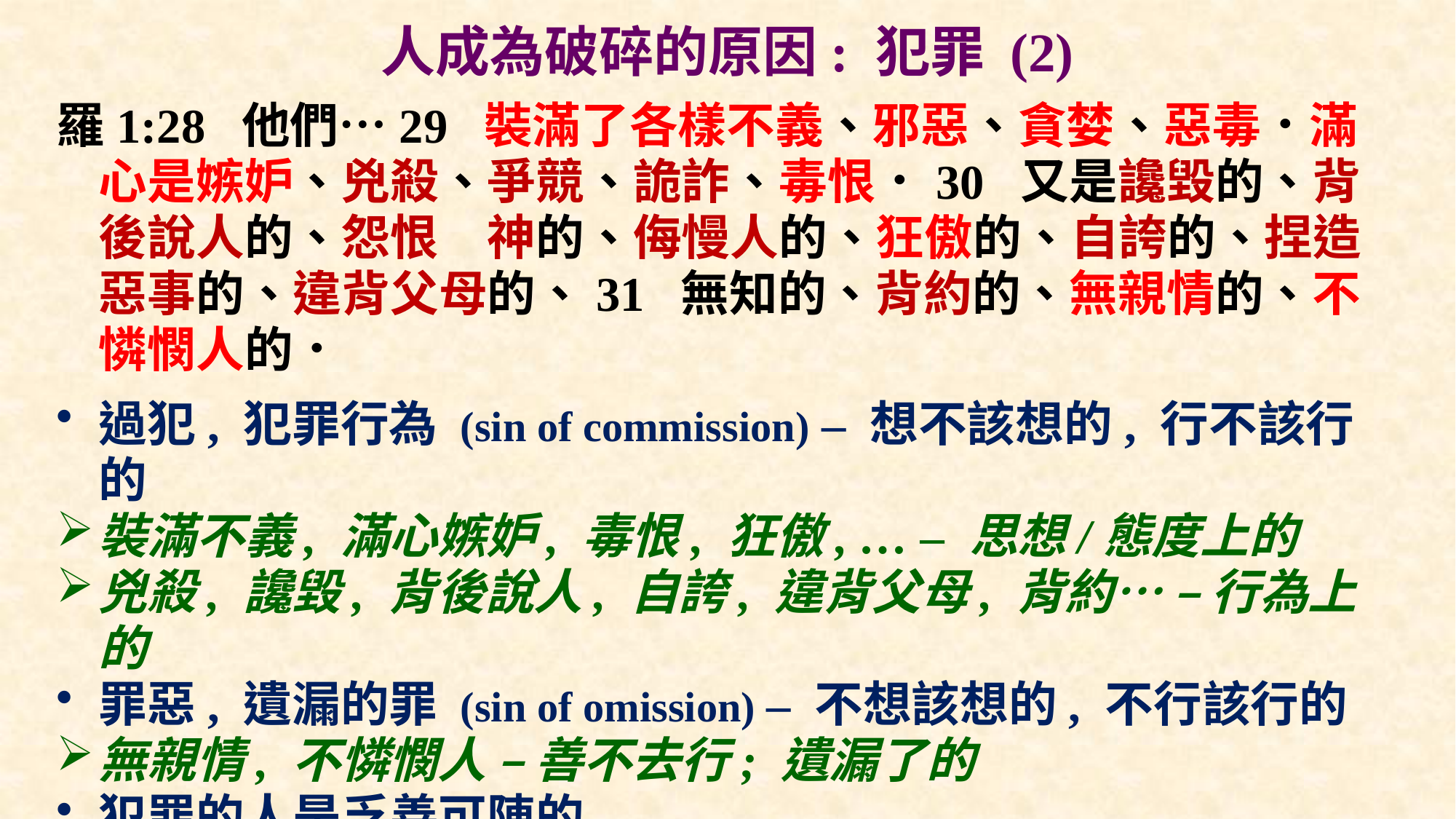

# 人成為破碎的原因: 犯罪 (2)
羅1:28  他們…29  裝滿了各樣不義、邪惡、貪婪、惡毒．滿心是嫉妒、兇殺、爭競、詭詐、毒恨．30  又是讒毀的、背後說人的、怨恨　神的、侮慢人的、狂傲的、自誇的、捏造惡事的、違背父母的、31  無知的、背約的、無親情的、不憐憫人的．
過犯, 犯罪行為 (sin of commission) – 想不該想的, 行不該行的
裝滿不義, 滿心嫉妒, 毒恨, 狂傲, … – 思想/態度上的
兇殺, 讒毀, 背後說人, 自誇, 違背父母, 背約… – 行為上的
罪惡, 遺漏的罪 (sin of omission) – 不想該想的, 不行該行的
無親情, 不憐憫人 – 善不去行; 遺漏了的
犯罪的人是乏善可陳的